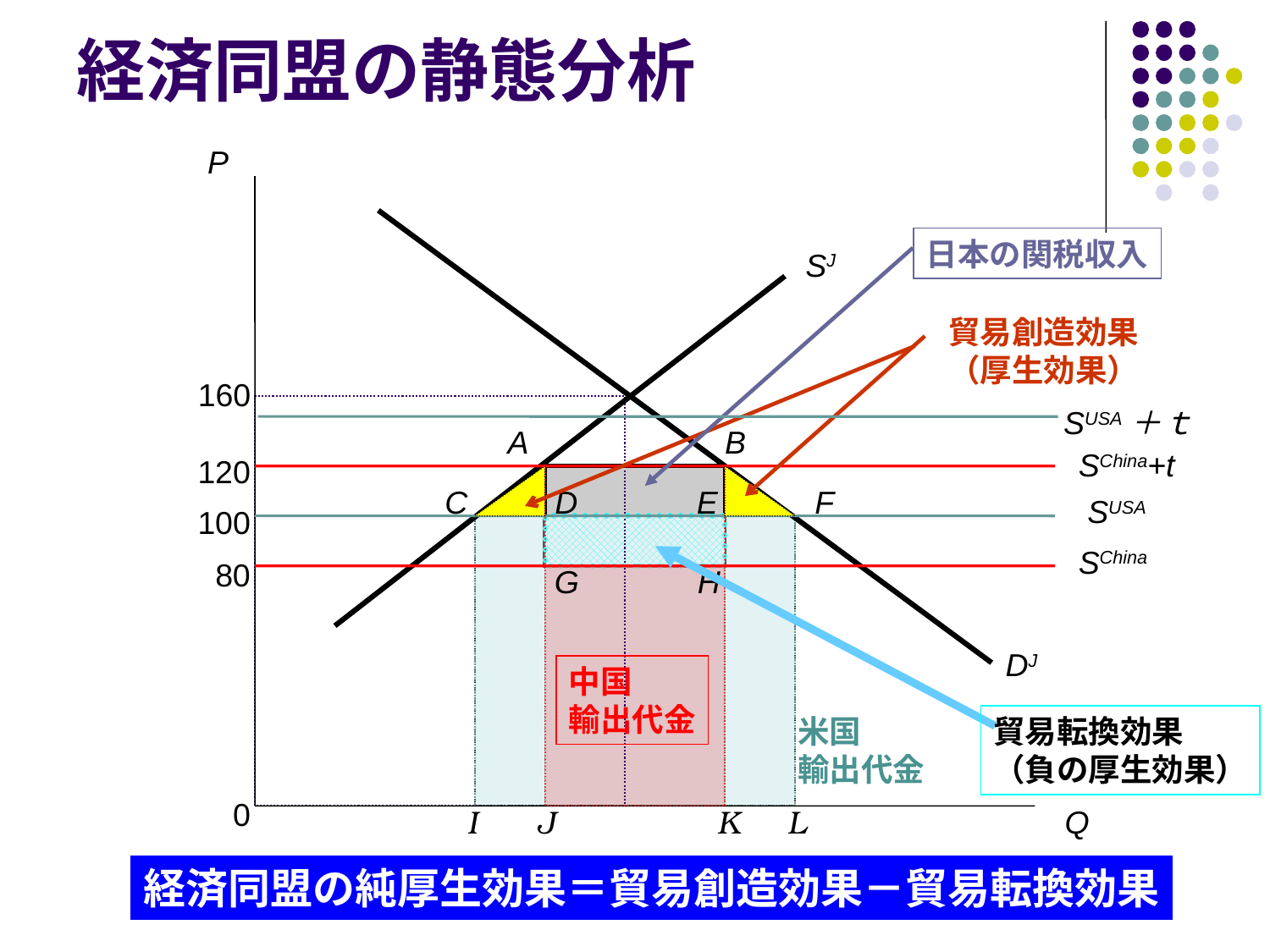

# 経済同盟の静態分析
P

日本の関税収入
SJ

貿易創造効果
（厚生効果）

160

SUSA＋ｔ
A
B

SChina+t
120

C
D
E
F
SUSA
100

SChina

80
G
H

DJ
中国
輸出代金
米国
輸出代金
貿易転換効果
（負の厚生効果）
0
I
J
K
L
Q

経済同盟の純厚生効果＝貿易創造効果－貿易転換効果